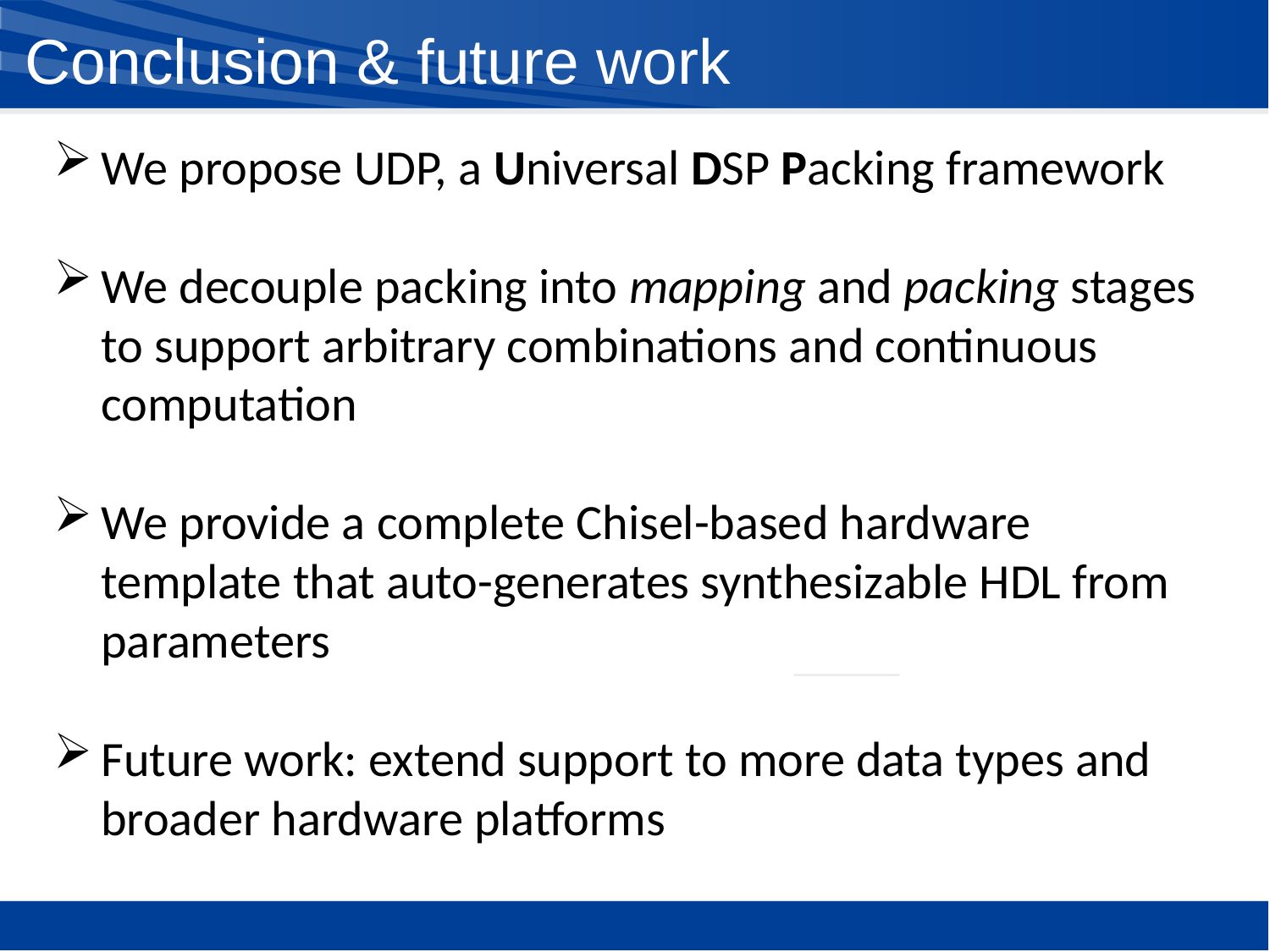

Conclusion & future work
We propose UDP, a Universal DSP Packing framework

We decouple packing into mapping and packing stages to support arbitrary combinations and continuous computation

We provide a complete Chisel-based hardware template that auto-generates synthesizable HDL from parameters

Future work: extend support to more data types and broader hardware platforms
# 问题概述

Page 2/5
2026 FPGA